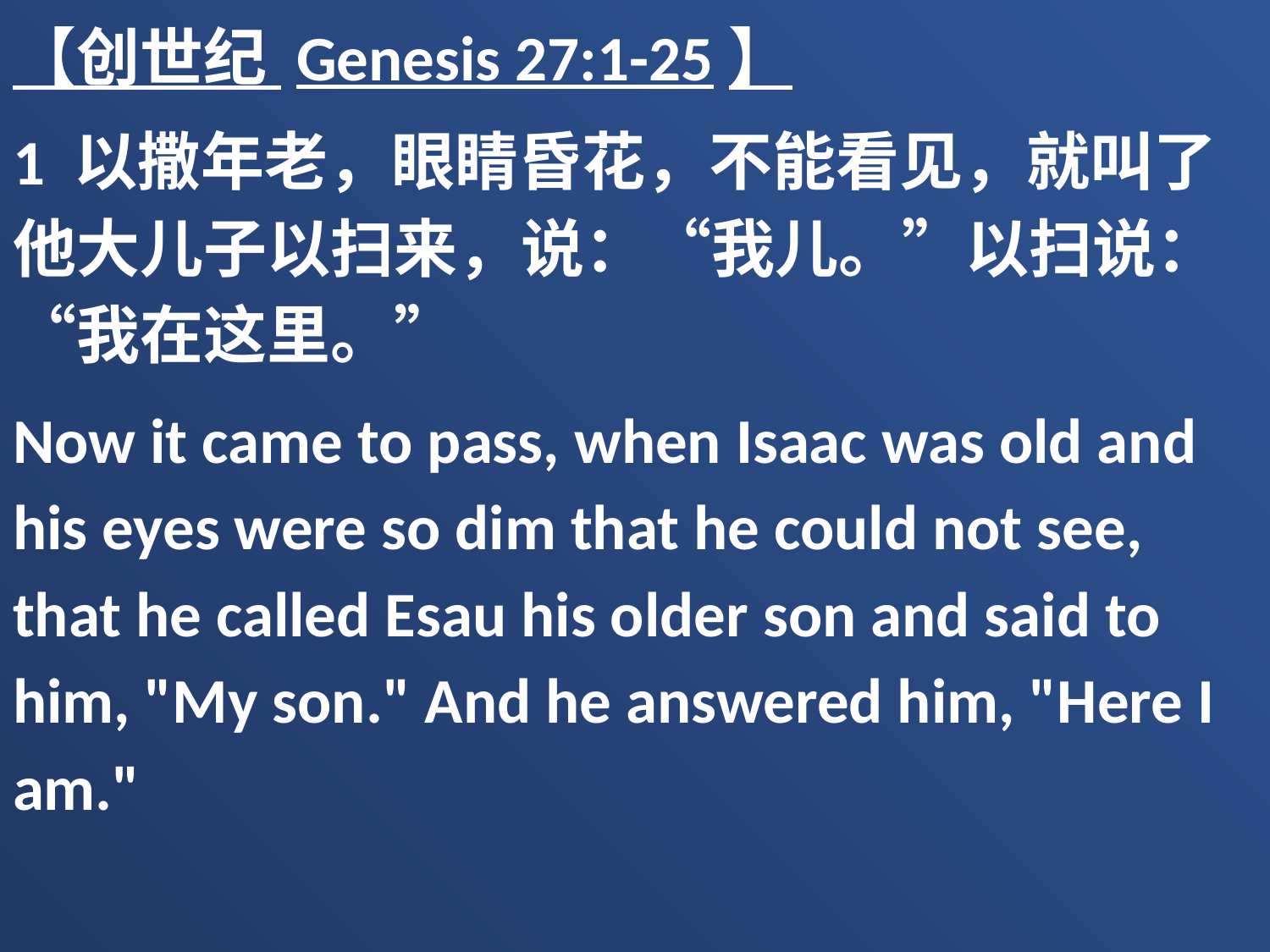

【创世纪 Genesis 27:1-25】
1 以撒年老，眼睛昏花，不能看见，就叫了他大儿子以扫来，说：“我儿。”以扫说：“我在这里。”
Now it came to pass, when Isaac was old and his eyes were so dim that he could not see, that he called Esau his older son and said to him, "My son." And he answered him, "Here I am."